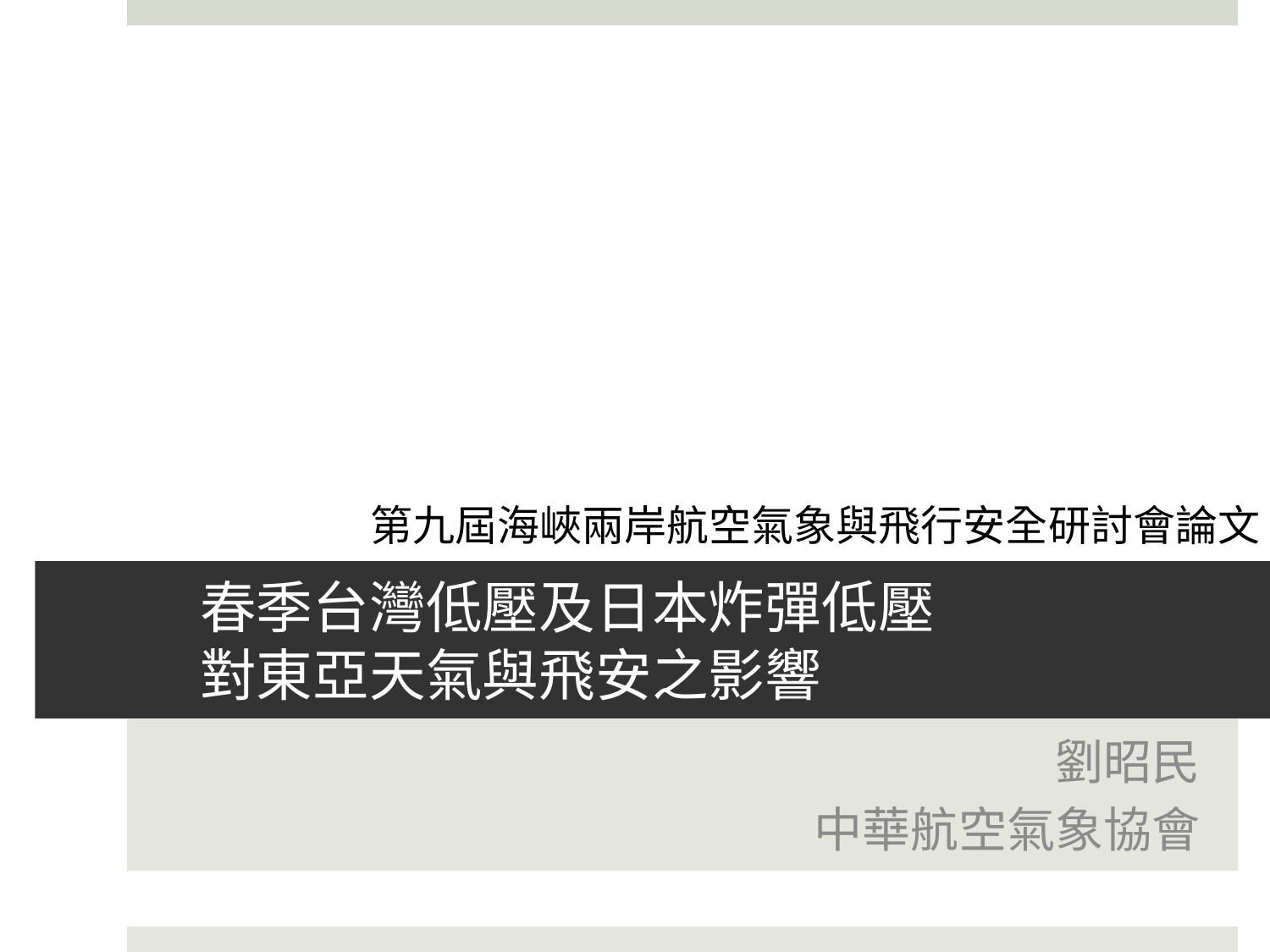

第九屆第九屆海峽兩岸航空氣象與飛行安全研討會論文
# 春季台灣低壓及日本炸彈低壓 對東亞天氣與飛安之影響
劉昭民
中華航空氣象協會